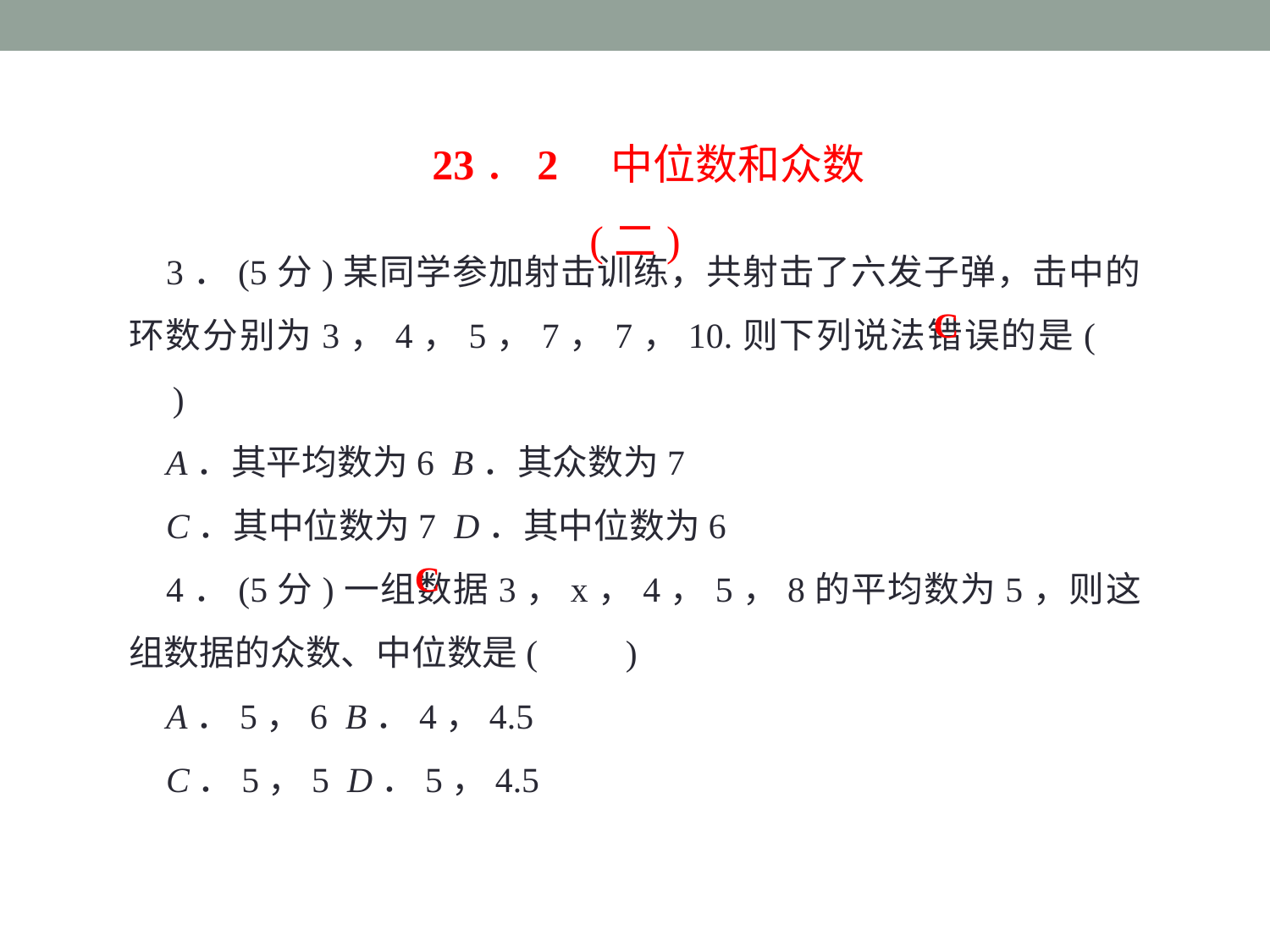

23．2　中位数和众数(二)
3．(5分)某同学参加射击训练，共射击了六发子弹，击中的环数分别为3，4，5，7，7，10.则下列说法错误的是(　　)
A．其平均数为6  B．其众数为7
C．其中位数为7  D．其中位数为6
4．(5分)一组数据3，x，4，5，8的平均数为5，则这组数据的众数、中位数是(　　)
A．5，6  B．4，4.5
C．5，5  D．5，4.5
C
C